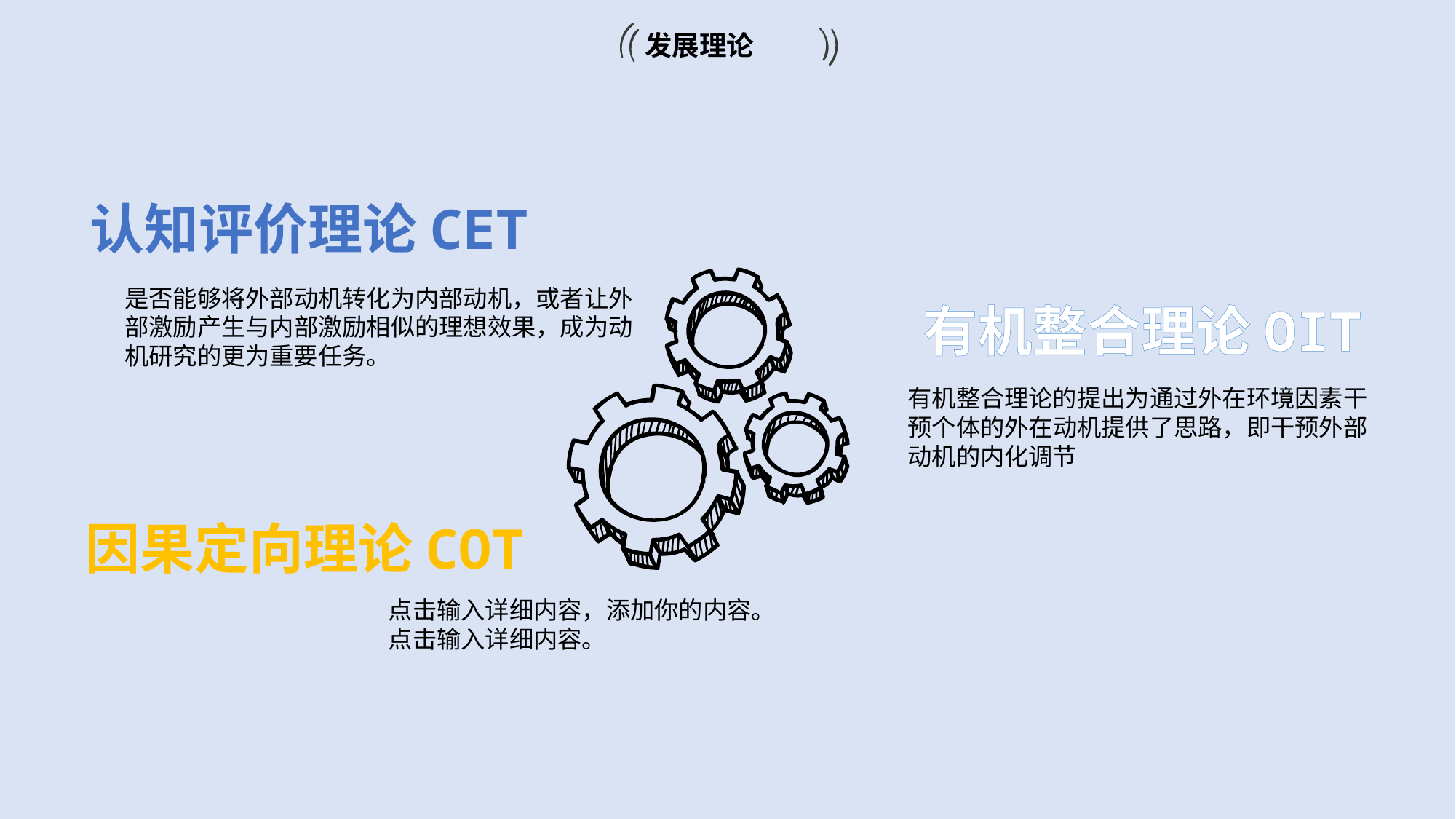

发展理论

认知评价理论CET

是否能够将外部动机转化为内部动机，或者让外部激励产生与内部激励相似的理想效果，成为动机研究的更为重要任务。
有机整合理论OIT
有机整合理论的提出为通过外在环境因素干预个体的外在动机提供了思路，即干预外部动机的内化调节
因果定向理论COT
点击输入详细内容，添加你的内容。点击输入详细内容。